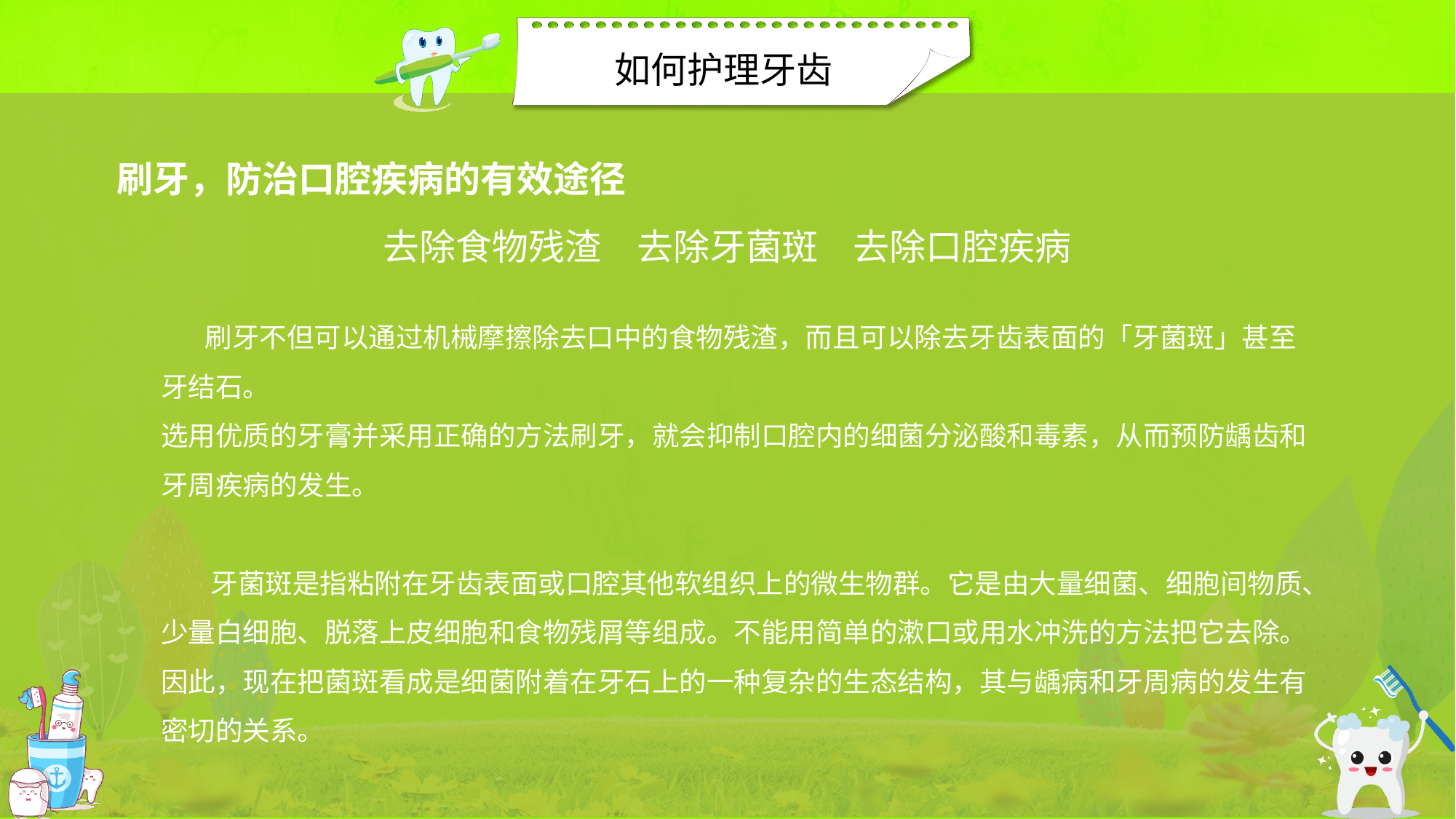

如何护理牙齿
刷牙，防治口腔疾病的有效途径
去除口腔疾病
去除食物残渣
去除牙菌斑
       刷牙不但可以通过机械摩擦除去口中的食物残渣，而且可以除去牙齿表面的「牙菌斑」甚至牙结石。
选用优质的牙膏并采用正确的方法刷牙，就会抑制口腔内的细菌分泌酸和毒素，从而预防龋齿和牙周疾病的发生。

       牙菌斑是指粘附在牙齿表面或口腔其他软组织上的微生物群。它是由大量细菌、细胞间物质、少量白细胞、脱落上皮细胞和食物残屑等组成。不能用简单的漱口或用水冲洗的方法把它去除。因此，现在把菌斑看成是细菌附着在牙石上的一种复杂的生态结构，其与龋病和牙周病的发生有密切的关系。